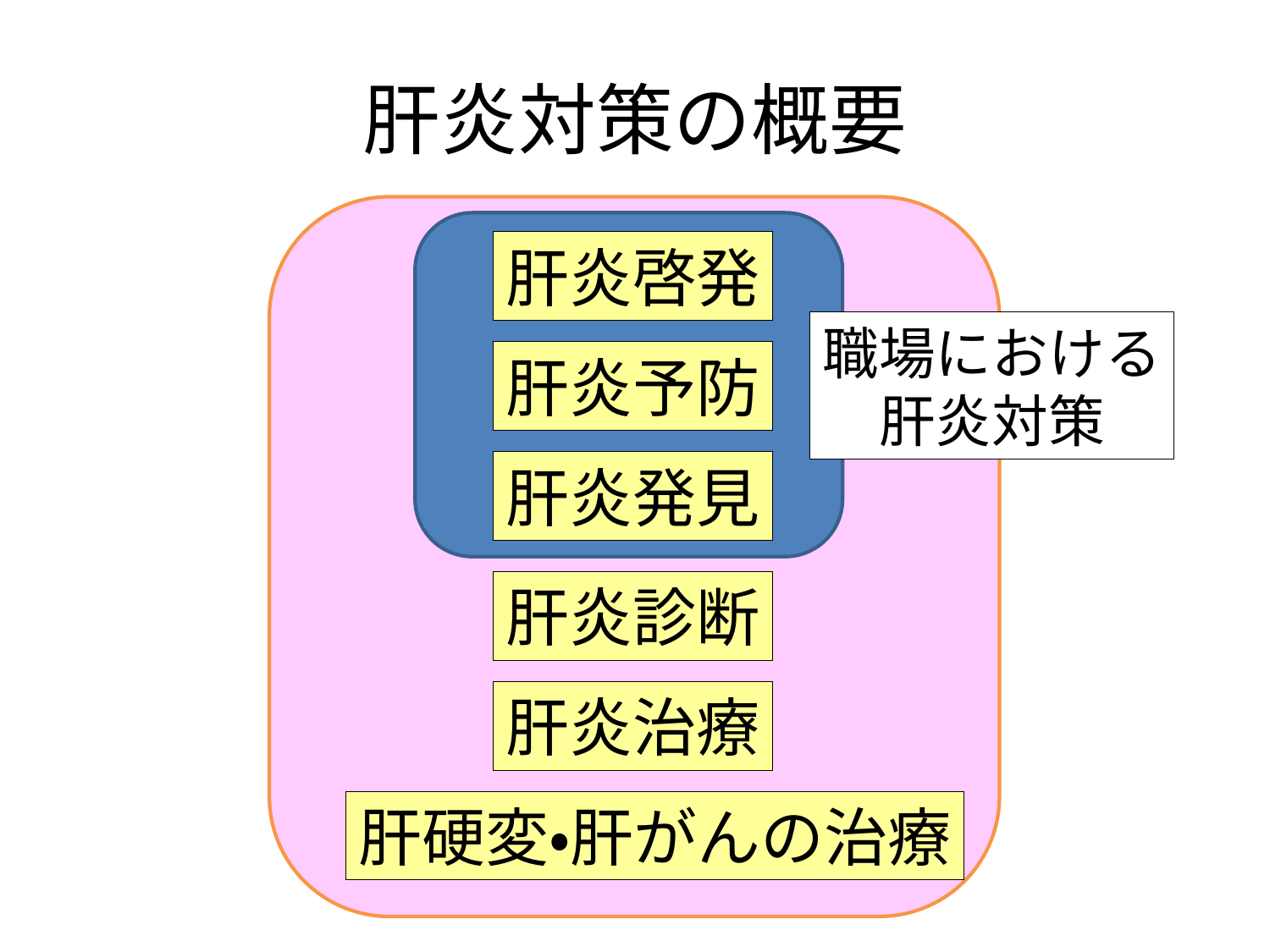

# 肝炎対策の概要

肝炎啓発
職場における
肝炎対策
肝炎予防
肝炎発見
肝炎診断
肝炎治療
肝硬変・肝がんの治療